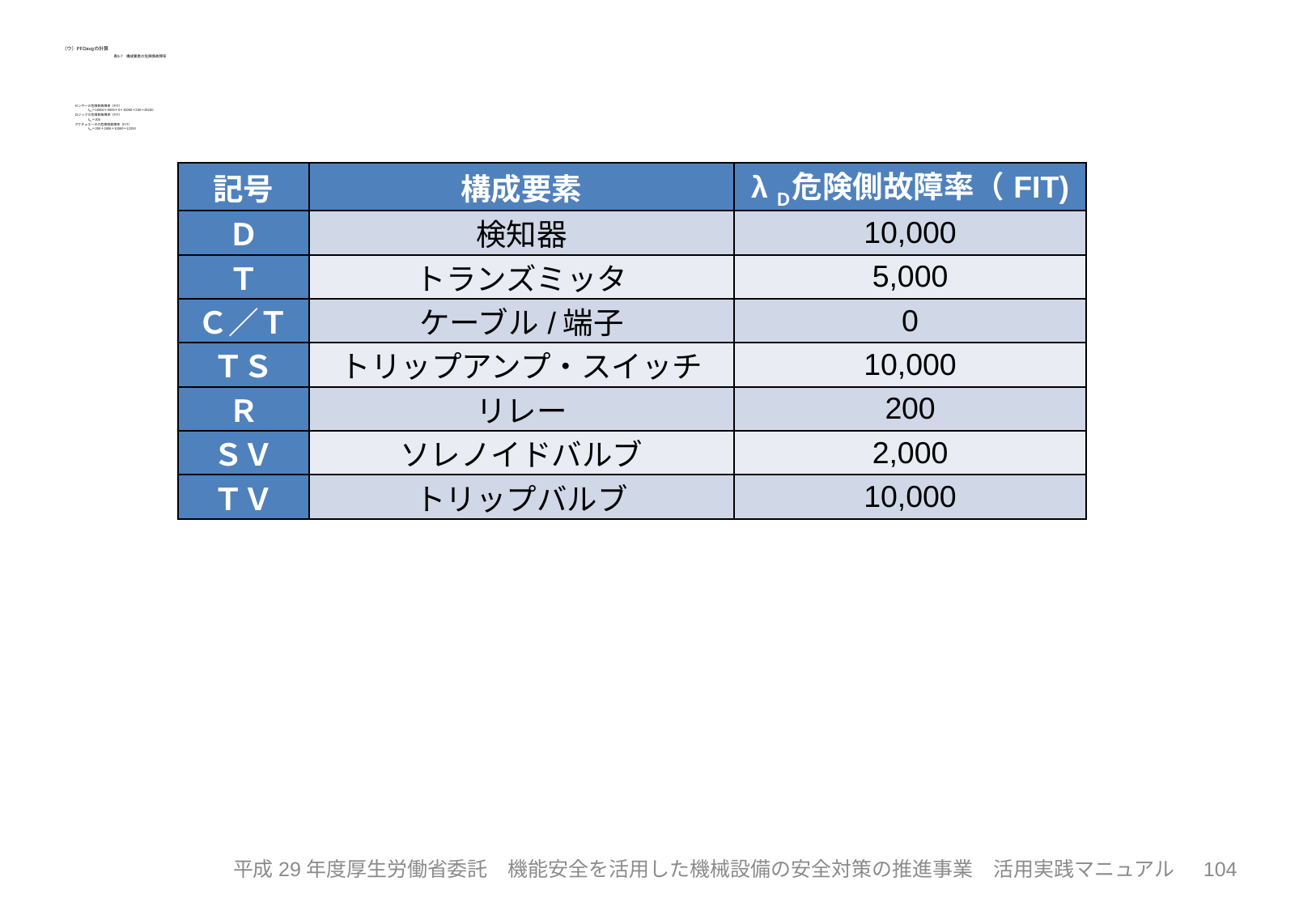

（ウ）PFDavgの計算

　　　　　　　　　　　　　　　　表3-7　構成要素の危険側故障率

　　　　センサーの危険側故障率（FIT）
　　　　　　　　λDS＝10000＋5000＋0＋10000＋200＝25200
　　　　ロジックの危険側故障率（FIT）
　　　　　　　　λDL＝200
　　　　アクチュエータの危険側故障率（FIT）
　　　　　　　　λDA＝200＋2000＋10000＝12200

| 記号 | 構成要素 | λＤ危険側故障率（FIT) |
| --- | --- | --- |
| Ｄ | 検知器 | 10,000 |
| Ｔ | トランズミッタ | 5,000 |
| Ｃ／Ｔ | ケーブル/端子 | 0 |
| ＴＳ | トリップアンプ・スイッチ | 10,000 |
| Ｒ | リレー | 200 |
| ＳＶ | ソレノイドバルブ | 2,000 |
| ＴＶ | トリップバルブ | 10,000 |
104
平成29年度厚生労働省委託　機能安全を活用した機械設備の安全対策の推進事業　活用実践マニュアル